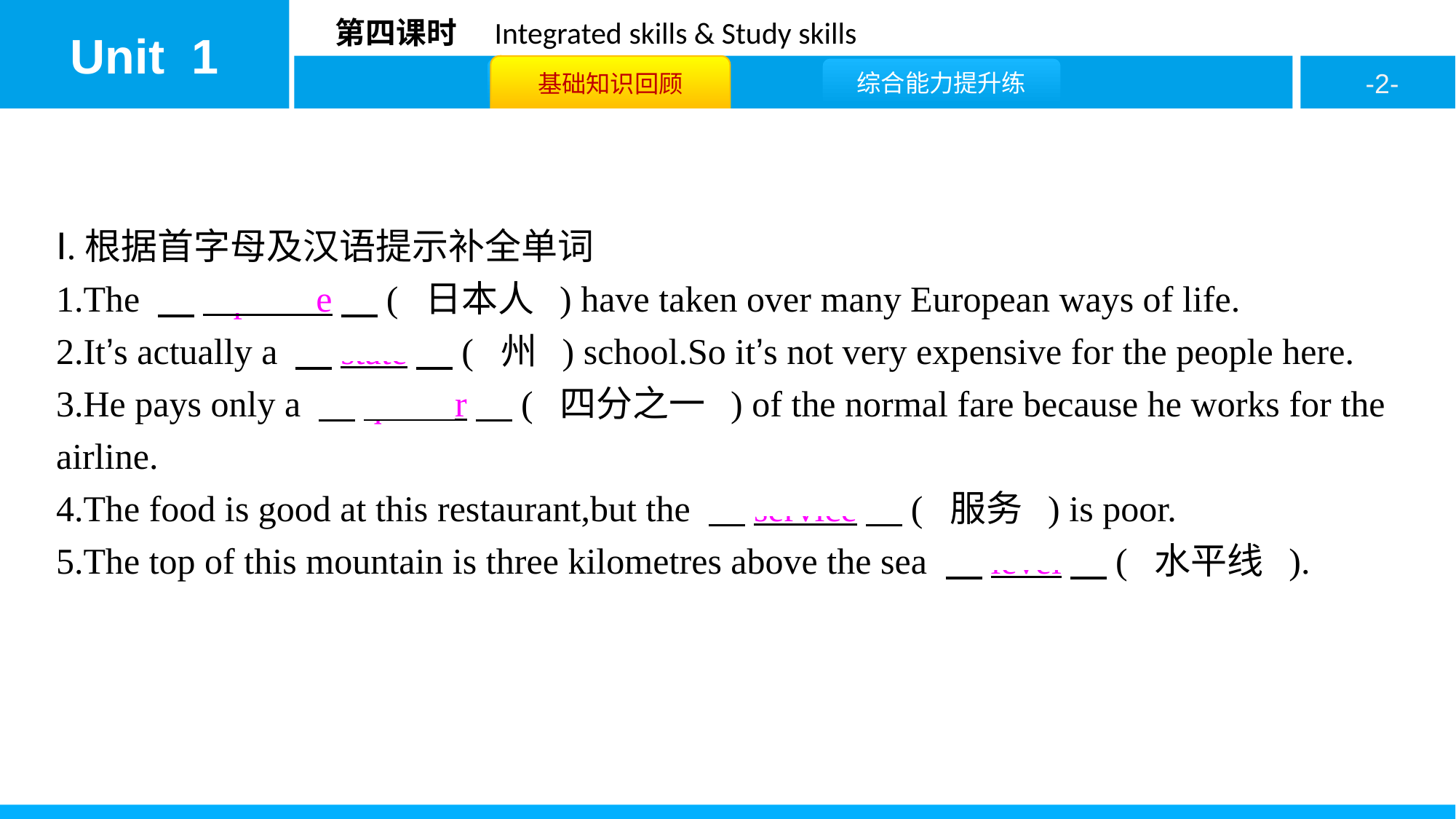

Ⅰ.根据首字母及汉语提示补全单词
1.The 　Japanese　(  日本人  ) have taken over many European ways of life.
2.It’s actually a 　state　(  州  ) school.So it’s not very expensive for the people here.
3.He pays only a 　quarter　(  四分之一  ) of the normal fare because he works for the airline.
4.The food is good at this restaurant,but the 　service　(  服务  ) is poor.
5.The top of this mountain is three kilometres above the sea 　level　(  水平线  ).